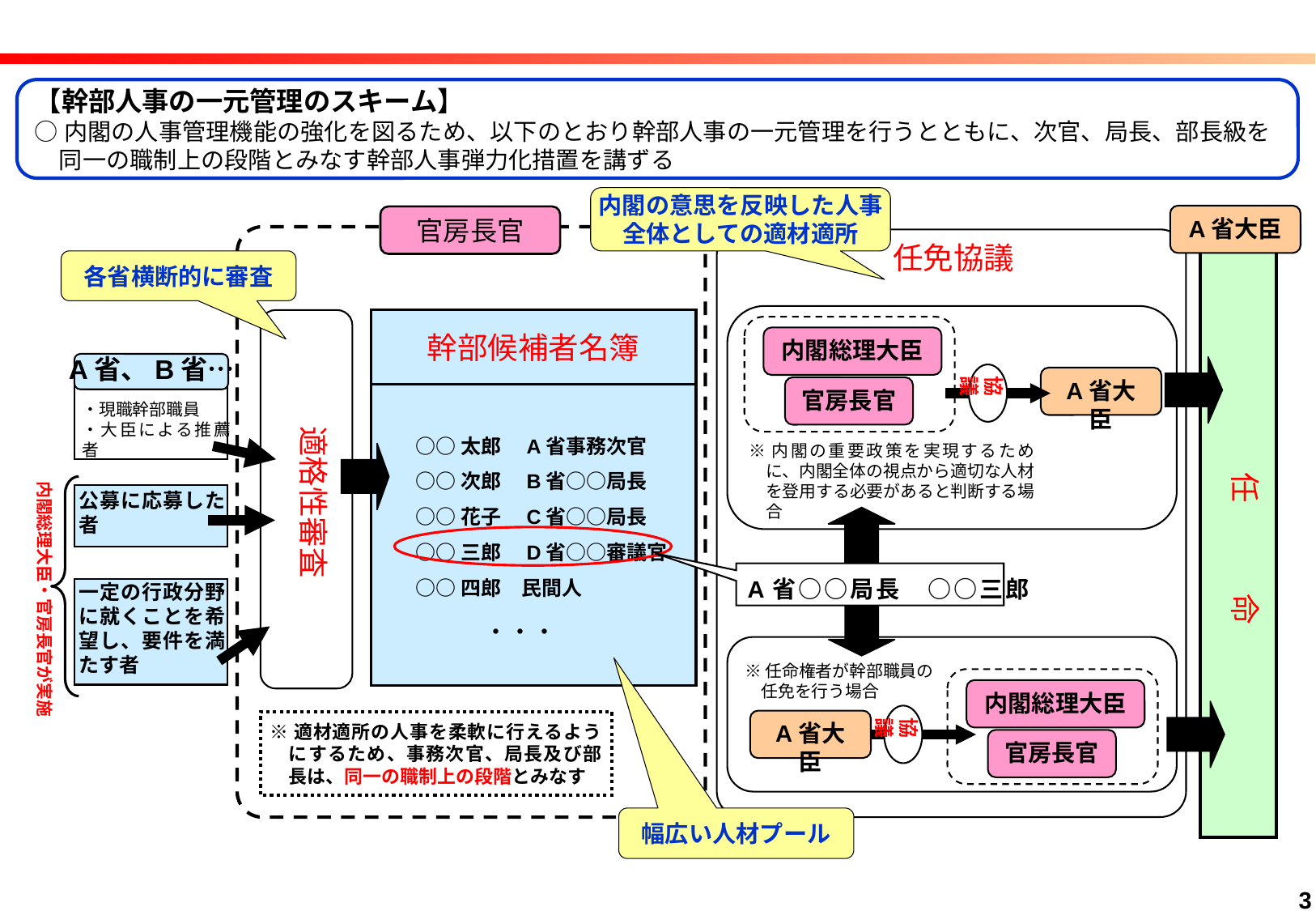

【幹部人事の一元管理のスキーム】
○内閣の人事管理機能の強化を図るため、以下のとおり幹部人事の一元管理を行うとともに、次官、局長、部長級を同一の職制上の段階とみなす幹部人事弾力化措置を講ずる
内閣の意思を反映した人事
全体としての適材適所
A省大臣
官房長官

任免協議

各省横断的に審査
任　　　命

適格性審査

幹部候補者名簿
内閣総理大臣
A省、B省…

協議

A省大臣

官房長官
・現職幹部職員
・大臣による推薦者
○○太郎　A省事務次官
○○次郎　B省○○局長
○○花子　C省○○局長
○○三郎　D省○○審議官
○○四郎　民間人
※内閣の重要政策を実現するために、内閣全体の視点から適切な人材を登用する必要があると判断する場合

内閣総理大臣・官房長官が実施

公募に応募した者

A省○○局長　○○三郎

一定の行政分野に就くことを希望し、要件を満たす者

・・・

※任命権者が幹部職員の任免を行う場合

内閣総理大臣

協議
A省大臣
※適材適所の人事を柔軟に行えるようにするため、事務次官、局長及び部長は、同一の職制上の段階とみなす
官房長官
幅広い人材プール
3